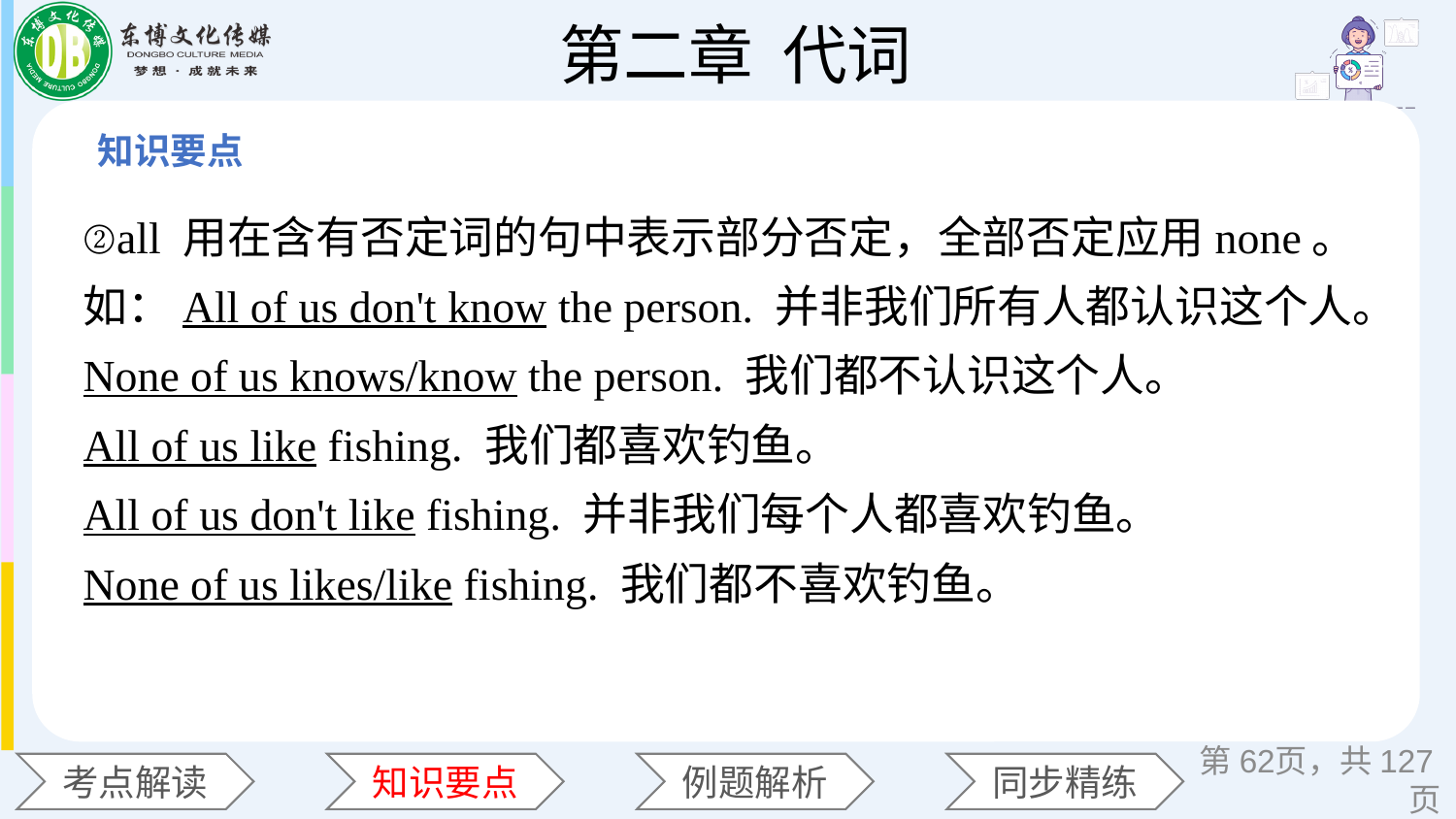

②all 用在含有否定词的句中表示部分否定，全部否定应用none。
如：All of us don't know the person. 并非我们所有人都认识这个人。None of us knows/know the person. 我们都不认识这个人。
All of us like fishing. 我们都喜欢钓鱼。
All of us don't like fishing. 并非我们每个人都喜欢钓鱼。
None of us likes/like fishing. 我们都不喜欢钓鱼。

第62页，共127页